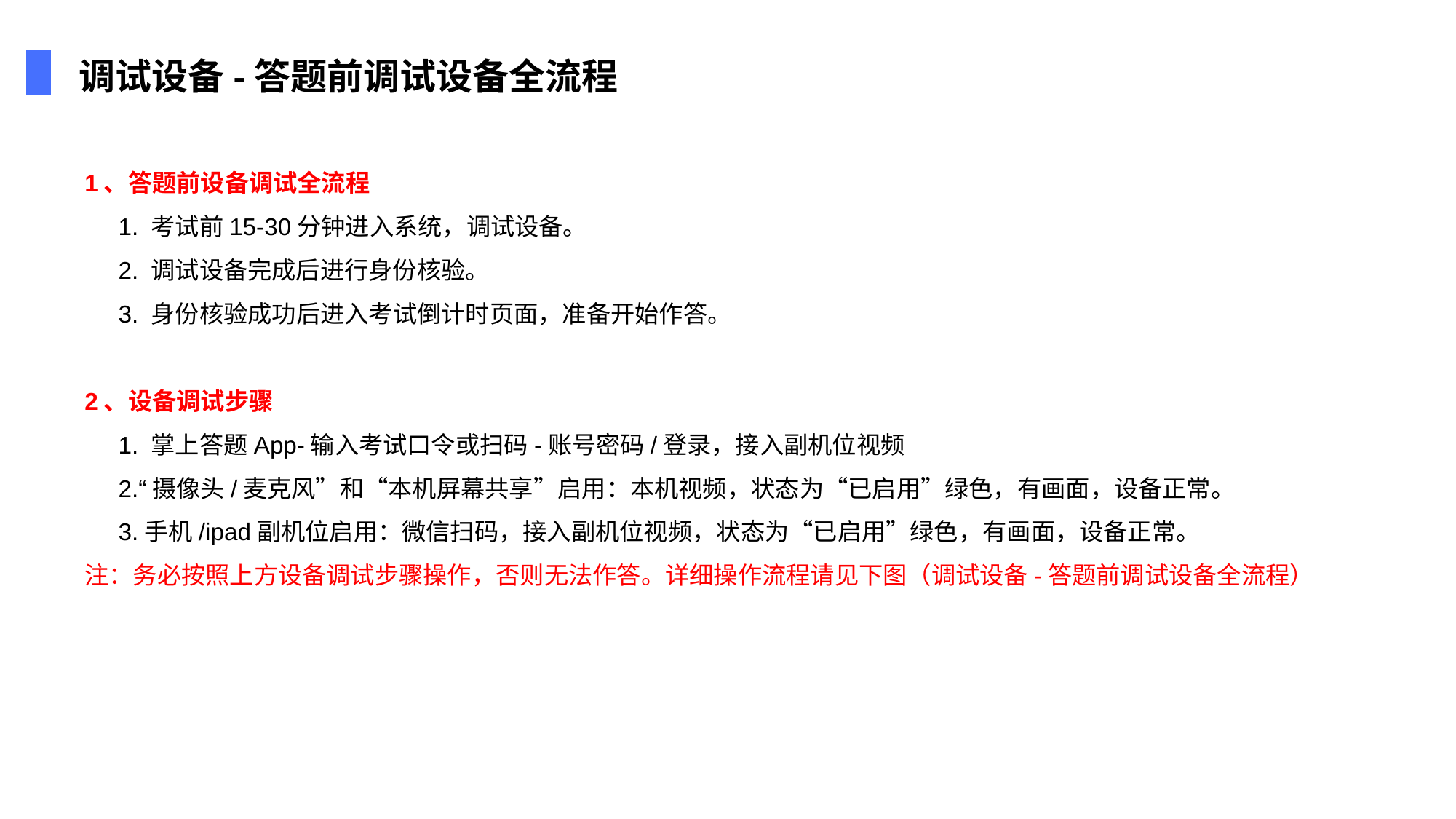

调试设备-答题前调试设备全流程
1、答题前设备调试全流程
     1. 考试前15-30分钟进入系统，调试设备。
     2. 调试设备完成后进行身份核验。
     3. 身份核验成功后进入考试倒计时页面，准备开始作答。

2、设备调试步骤
     1. 掌上答题App-输入考试口令或扫码-账号密码/登录，接入副机位视频
     2.“摄像头/麦克风”和“本机屏幕共享”启用：本机视频，状态为“已启用”绿色，有画面，设备正常。
     3.手机/ipad副机位启用：微信扫码，接入副机位视频，状态为“已启用”绿色，有画面，设备正常。
注：务必按照上方设备调试步骤操作，否则无法作答。详细操作流程请见下图（调试设备-答题前调试设备全流程）